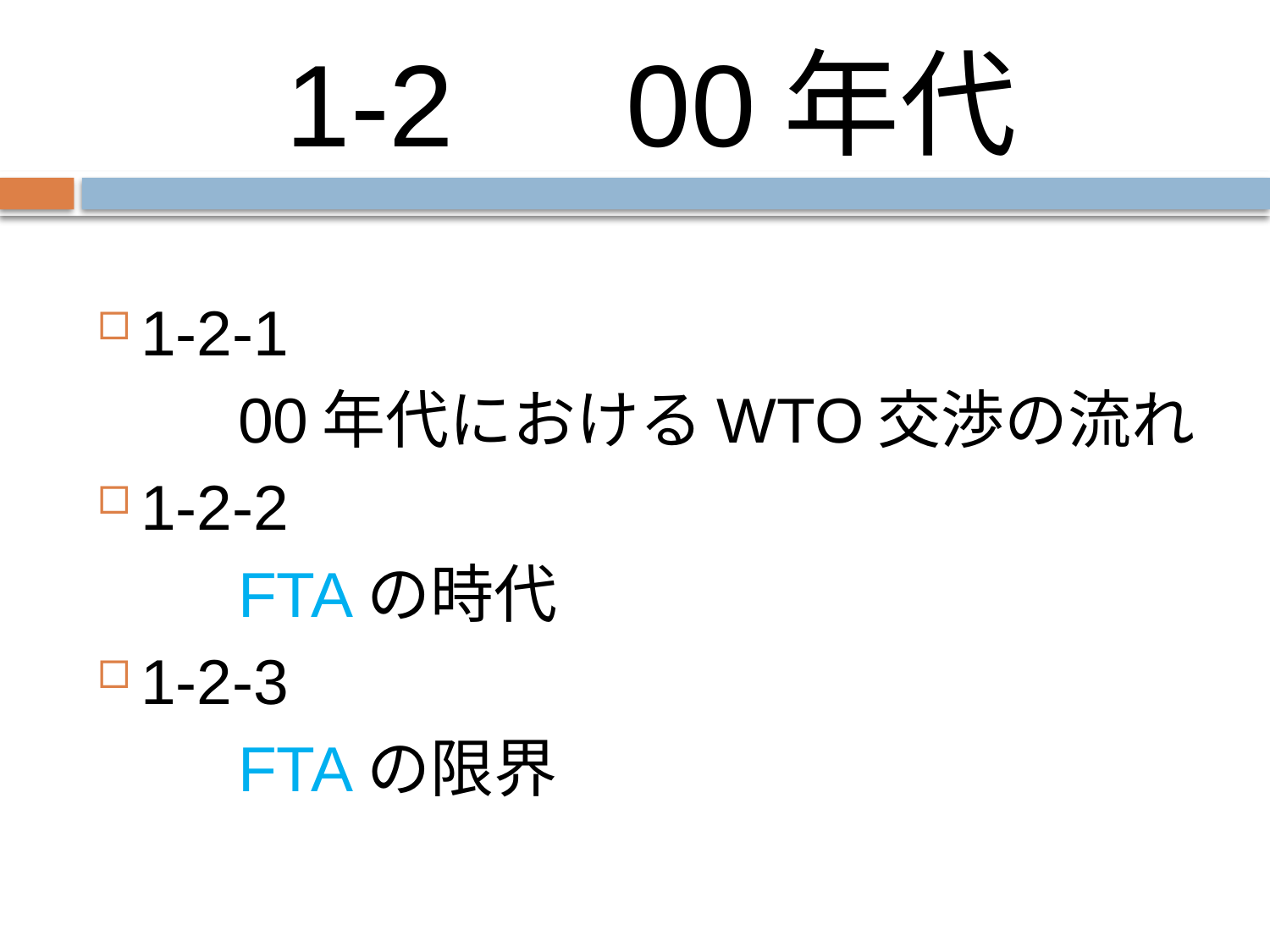

# 1-2　00年代
1-2-1
　　00年代におけるWTO交渉の流れ
1-2-2
　　FTAの時代
1-2-3
　　FTAの限界